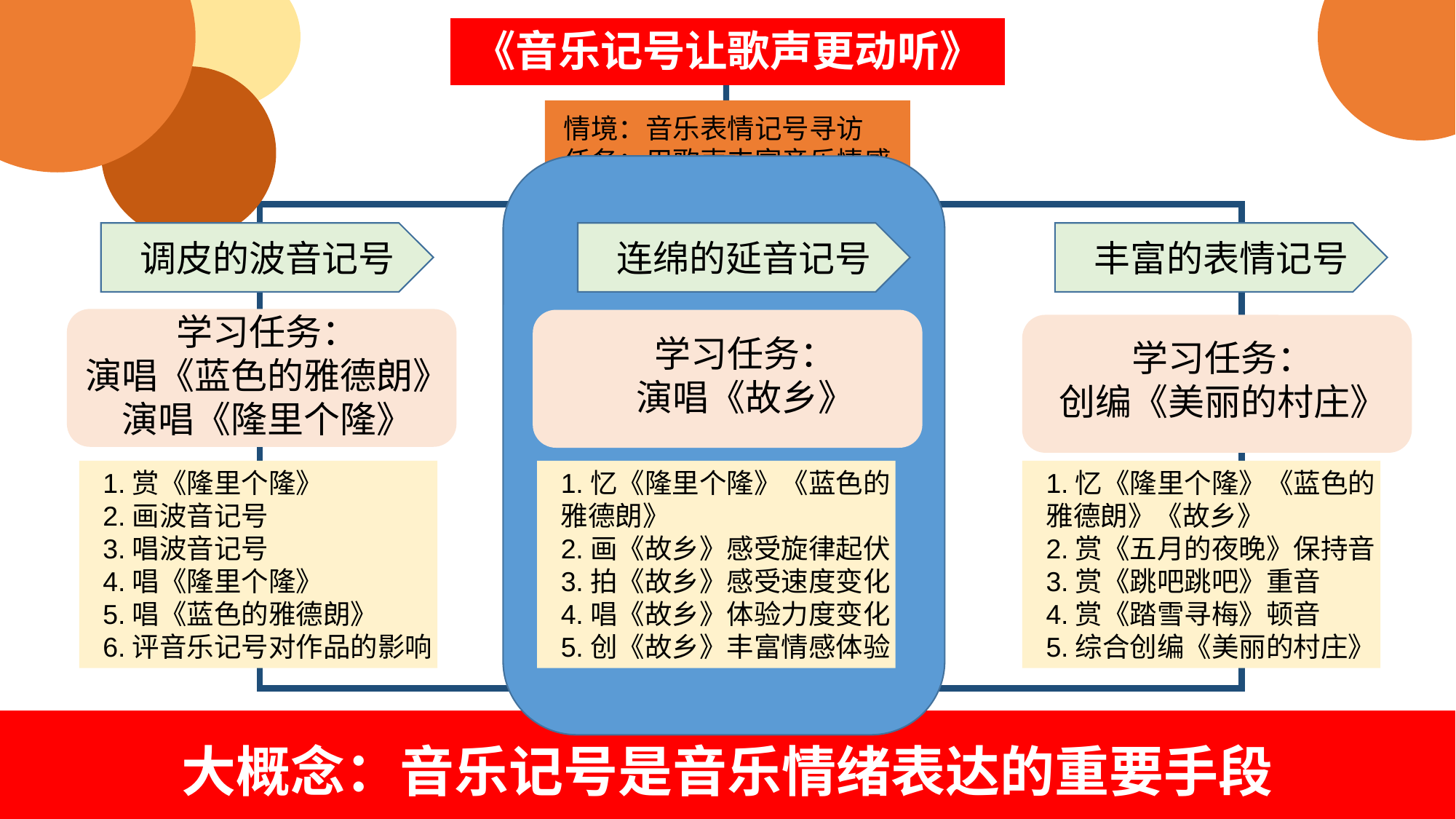

《音乐记号让歌声更动听》

情境：音乐表情记号寻访
任务：用歌声丰富音乐情感

调皮的波音记号

连绵的延音记号

丰富的表情记号
学习任务：
演唱《蓝色的雅德朗》
演唱《隆里个隆》

学习任务：
演唱《故乡》

学习任务：
创编《美丽的村庄》

1.赏《隆里个隆》
2.画波音记号
3.唱波音记号
4.唱《隆里个隆》
5.唱《蓝色的雅德朗》
6.评音乐记号对作品的影响

1.忆《隆里个隆》《蓝色的雅德朗》
2.画《故乡》感受旋律起伏
3.拍《故乡》感受速度变化
4.唱《故乡》体验力度变化
5.创《故乡》丰富情感体验

1.忆《隆里个隆》《蓝色的雅德朗》《故乡》
2.赏《五月的夜晚》保持音
3.赏《跳吧跳吧》重音
4.赏《踏雪寻梅》顿音
5.综合创编《美丽的村庄》
大概念：音乐记号是音乐情绪表达的重要手段